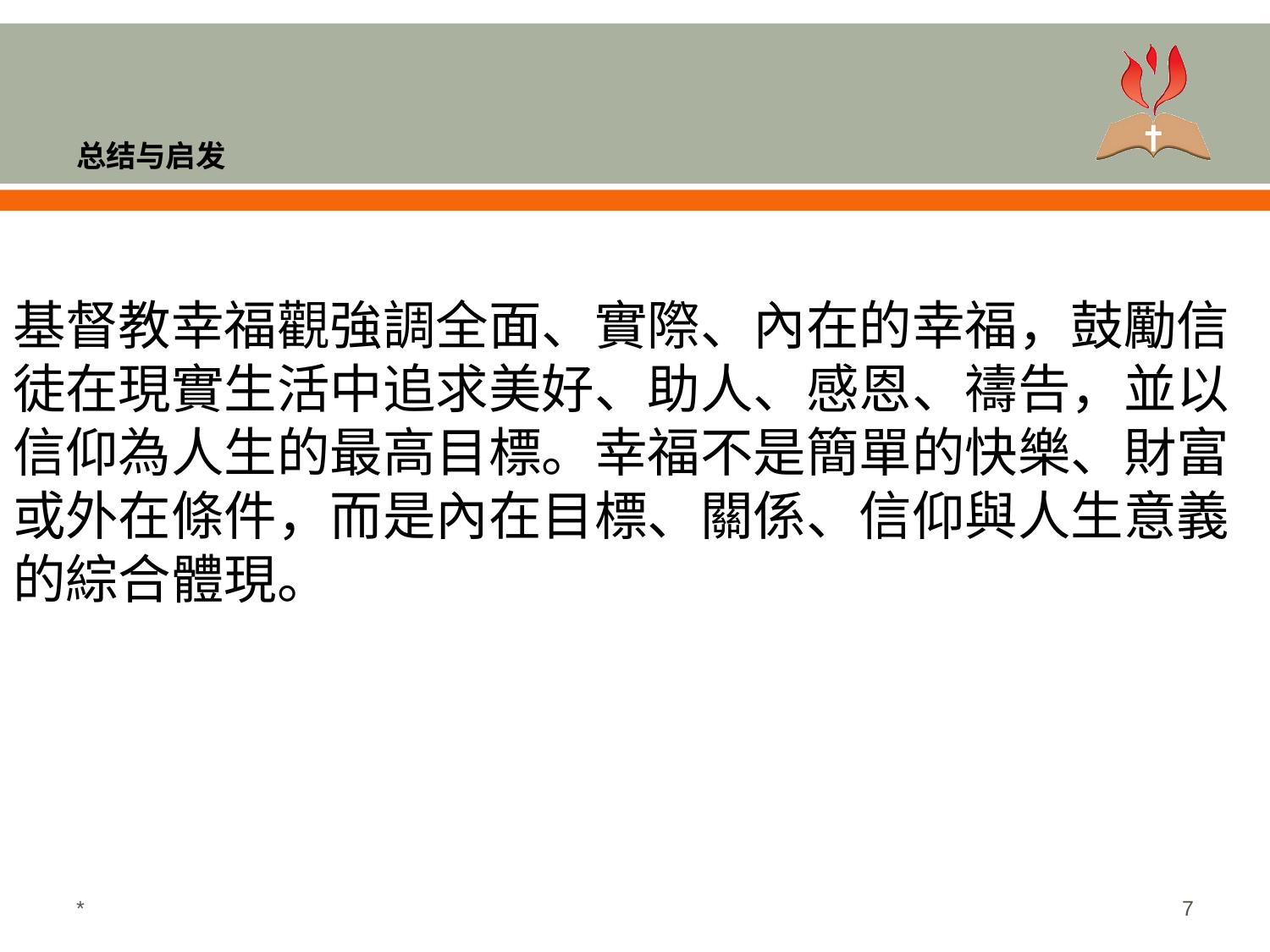

# 总结与启发

基督教幸福觀強調全面、實際、內在的幸福，鼓勵信徒在現實生活中追求美好、助人、感恩、禱告，並以信仰為人生的最高目標。幸福不是簡單的快樂、財富或外在條件，而是內在目標、關係、信仰與人生意義的綜合體現。

*
7